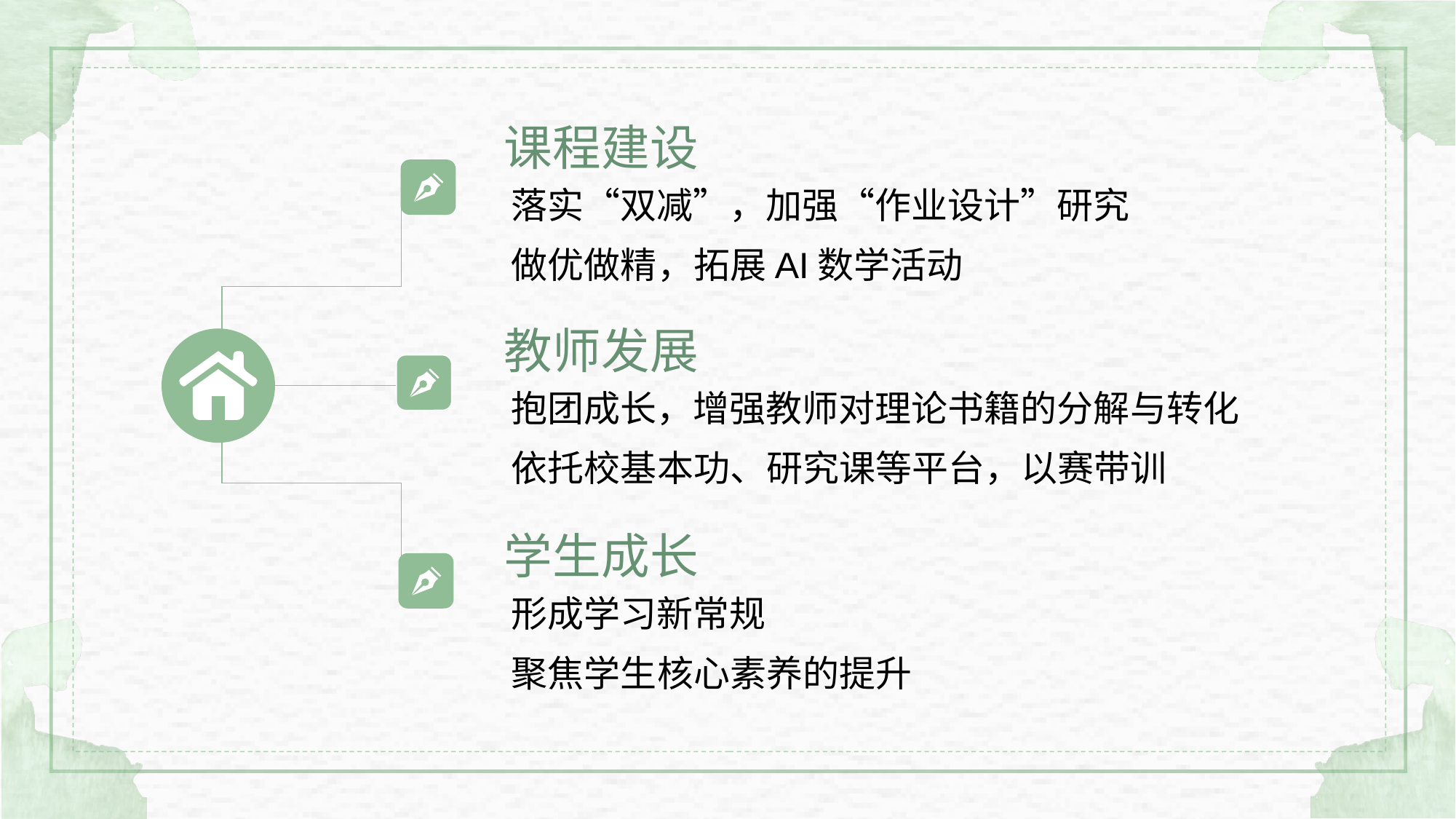

课程建设

落实“双减”，加强“作业设计”研究
做优做精，拓展AI数学活动
教师发展
抱团成长，增强教师对理论书籍的分解与转化
依托校基本功、研究课等平台，以赛带训
学生成长
形成学习新常规
聚焦学生核心素养的提升